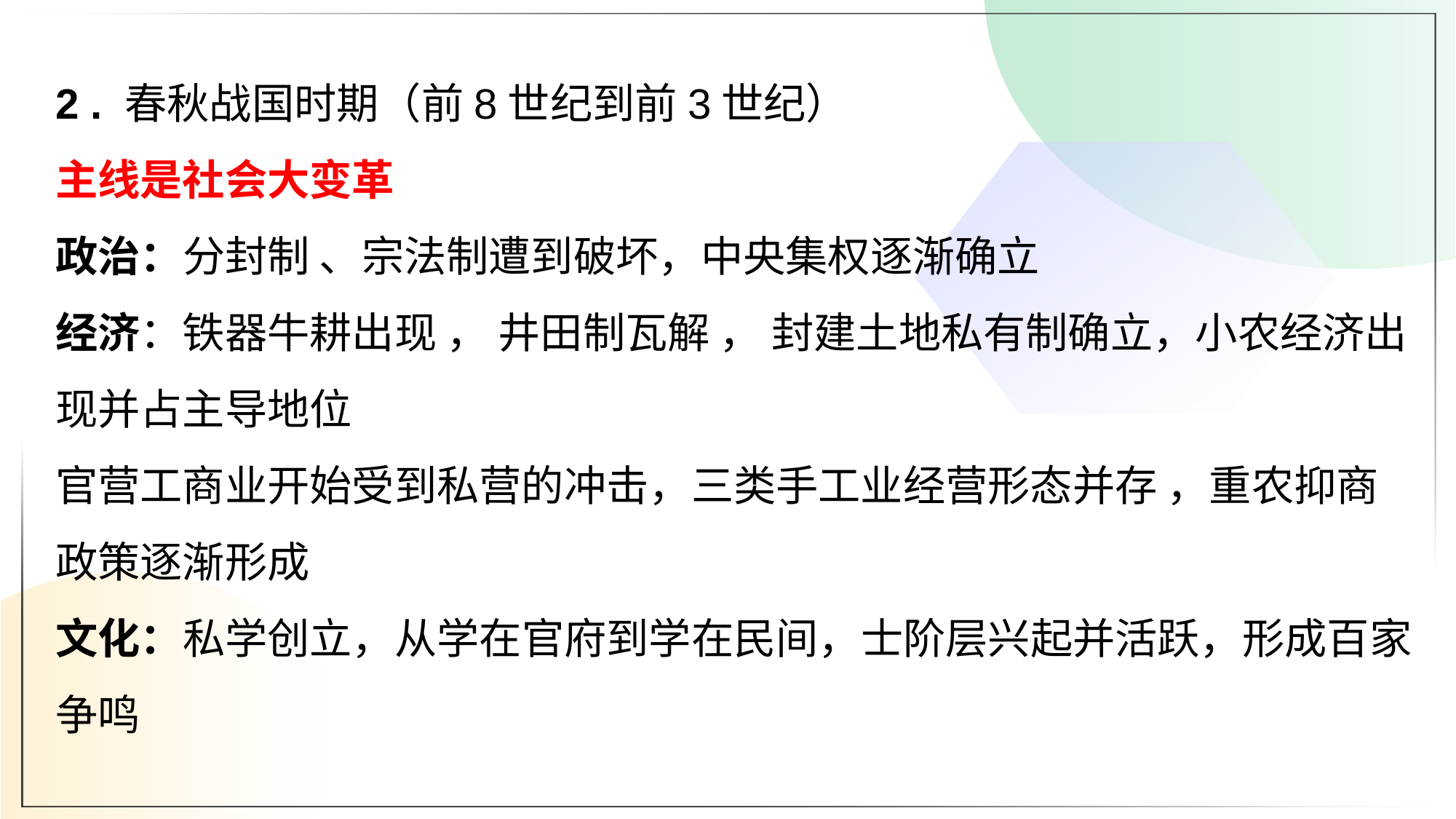

2 . 春秋战国时期（前8世纪到前3世纪）
主线是社会大变革
政治：分封制 、宗法制遭到破坏，中央集权逐渐确立
经济：铁器牛耕出现 ， 井田制瓦解 ， 封建土地私有制确立，小农经济出现并占主导地位
官营工商业开始受到私营的冲击，三类手工业经营形态并存 ，重农抑商政策逐渐形成
文化：私学创立，从学在官府到学在民间，士阶层兴起并活跃，形成百家争鸣